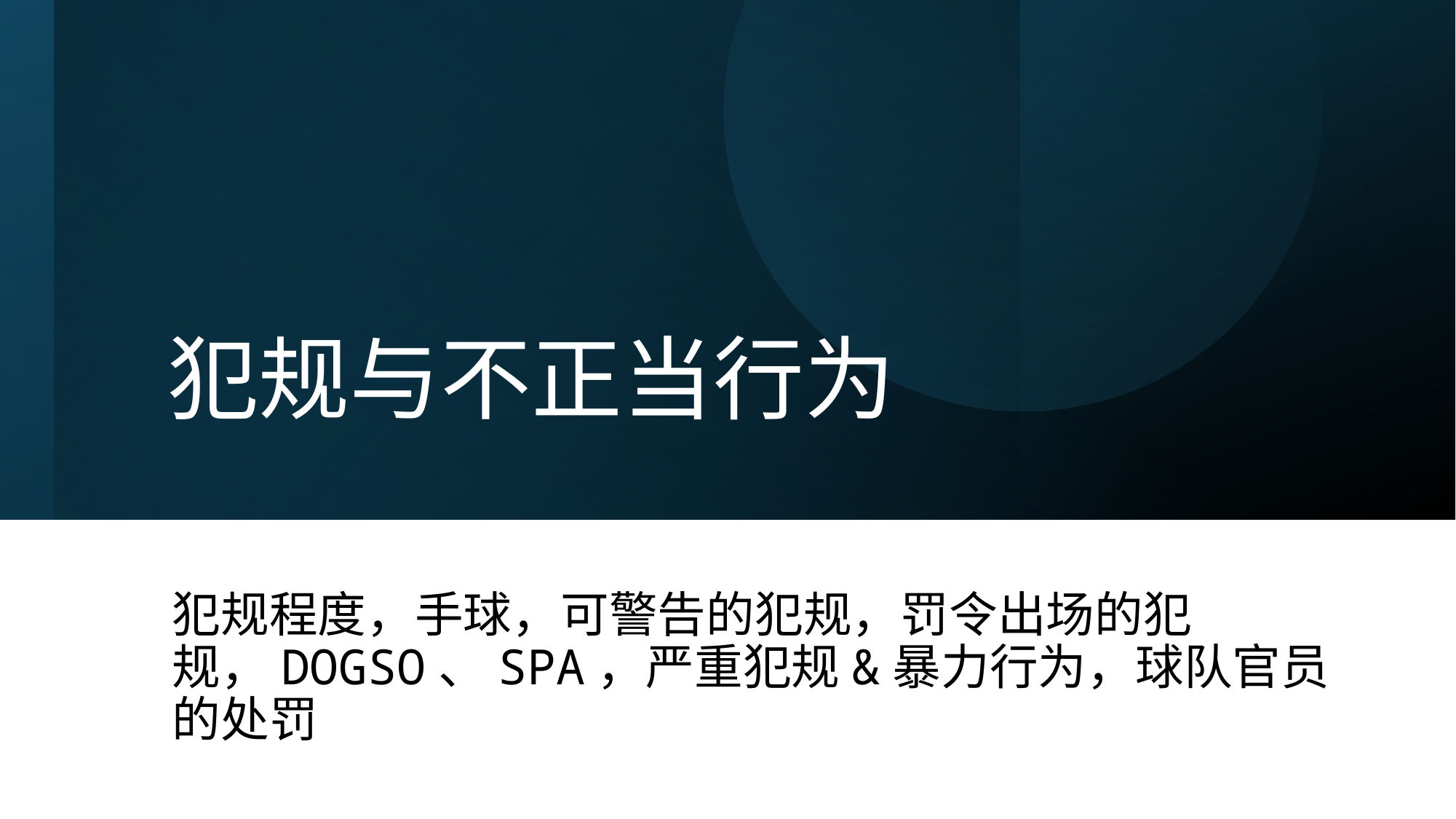

# 犯规与不正当行为
犯规程度，手球，可警告的犯规，罚令出场的犯规，DOGSO、SPA，严重犯规&暴力行为，球队官员的处罚